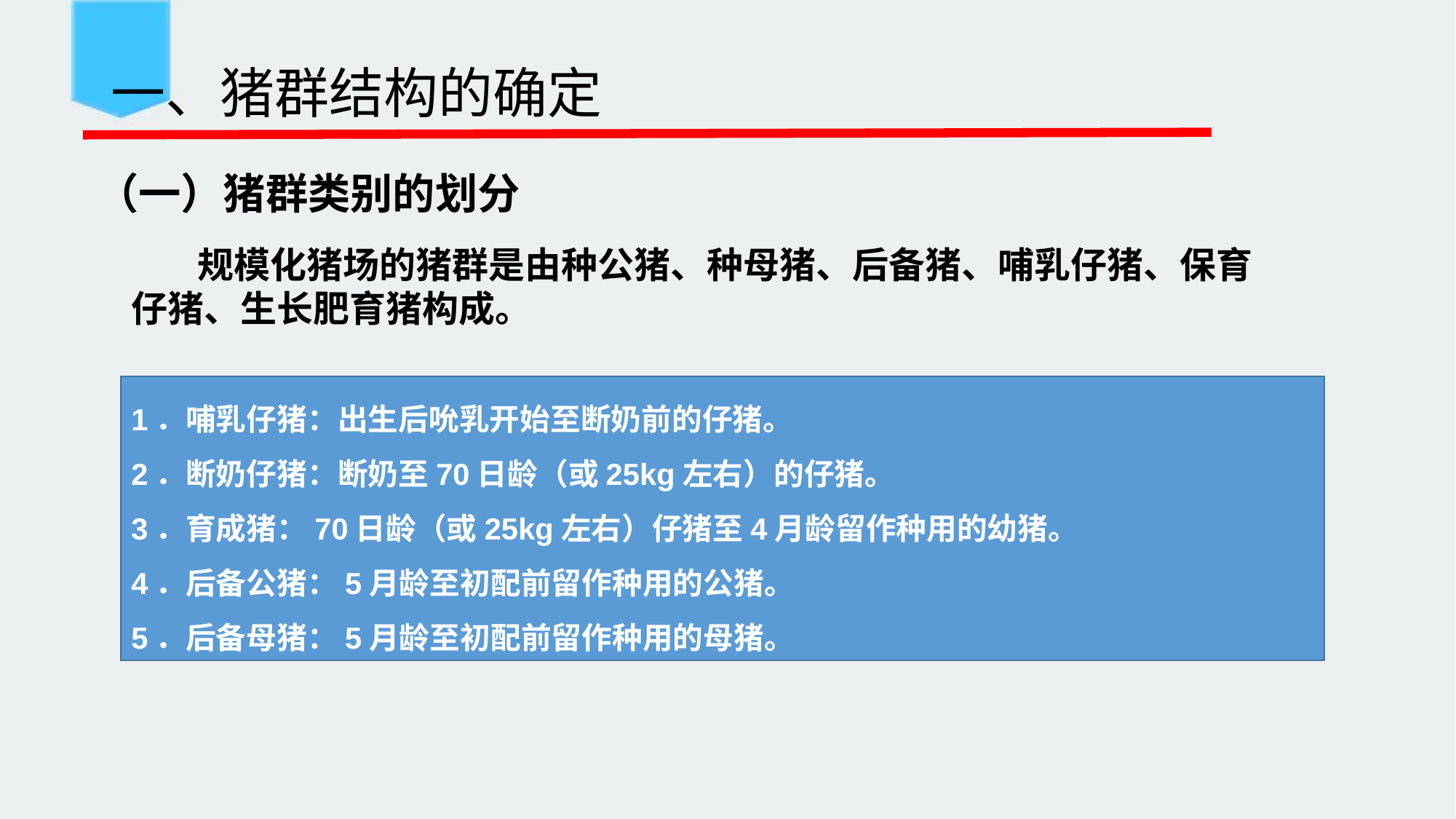

# 一、猪群结构的确定
（一）猪群类别的划分
       规模化猪场的猪群是由种公猪、种母猪、后备猪、哺乳仔猪、保育仔猪、生长肥育猪构成。
1．哺乳仔猪：出生后吮乳开始至断奶前的仔猪。
2．断奶仔猪：断奶至70日龄（或25kg左右）的仔猪。
3．育成猪：70日龄（或25kg左右）仔猪至4月龄留作种用的幼猪。
4．后备公猪：5月龄至初配前留作种用的公猪。
5．后备母猪：5月龄至初配前留作种用的母猪。